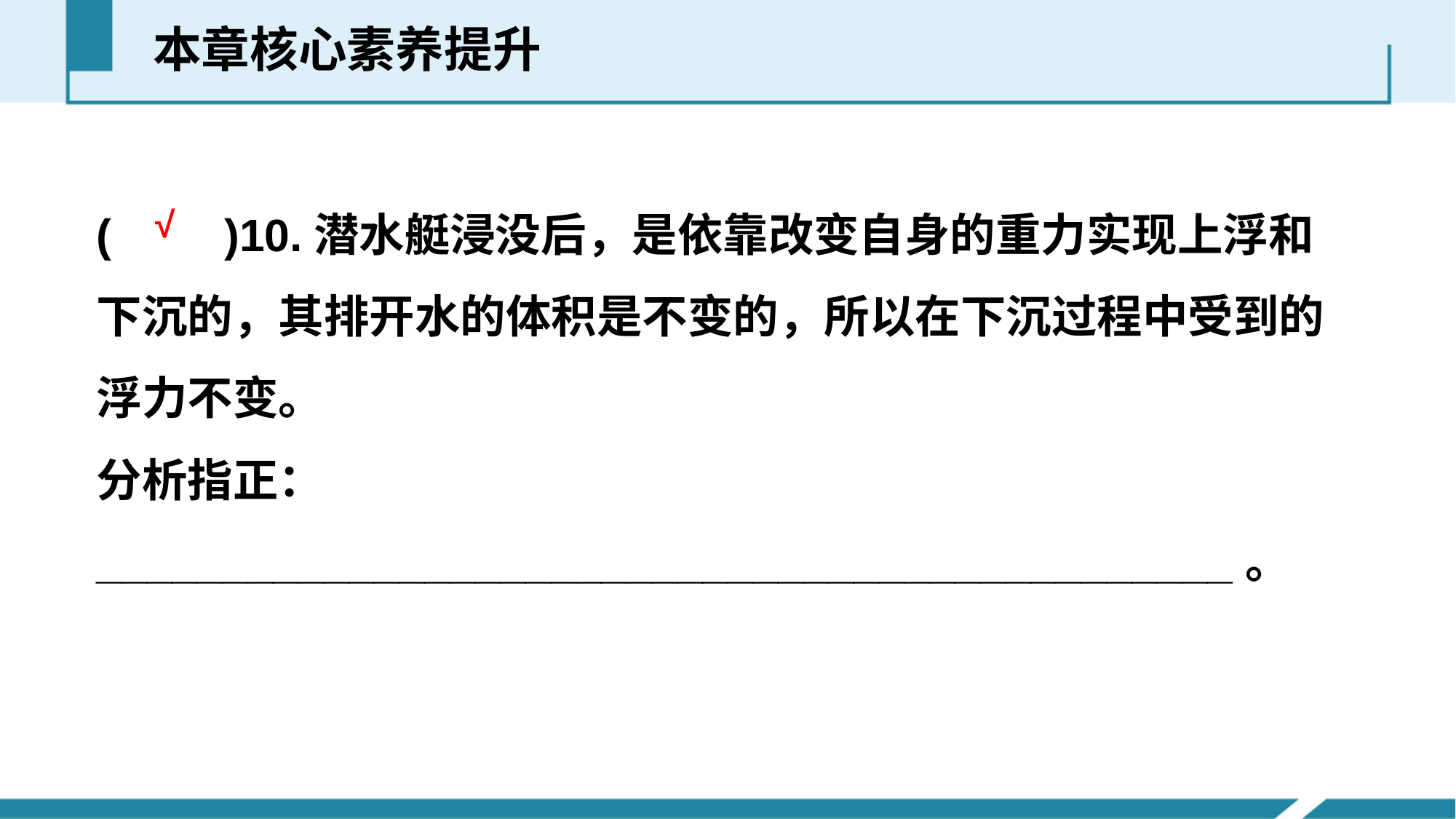

本章核心素养提升
(　　)10.潜水艇浸没后，是依靠改变自身的重力实现上浮和下沉的，其排开水的体积是不变的，所以在下沉过程中受到的浮力不变。
分析指正：_____________________________________________。
√